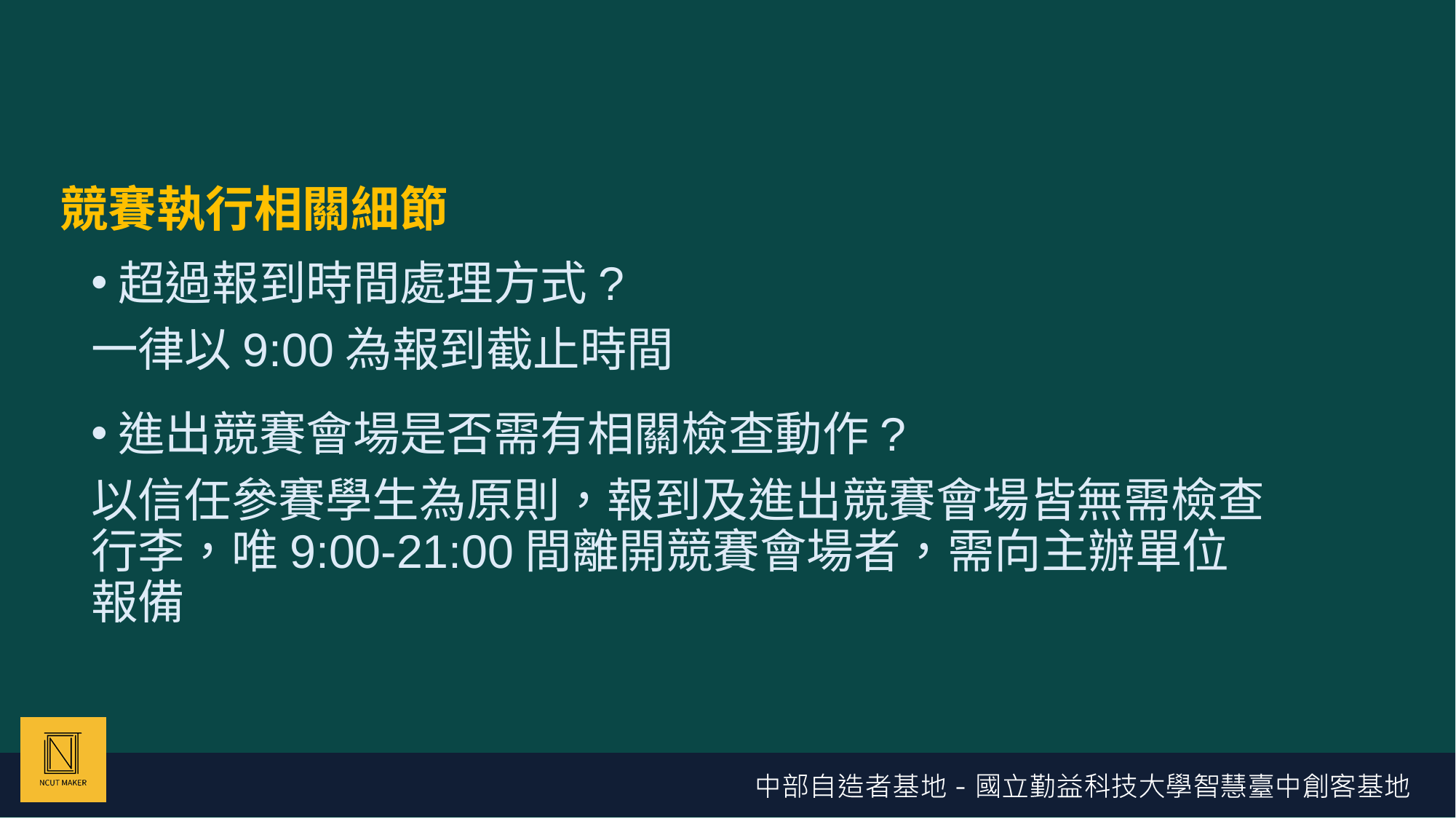

競賽執行相關細節
超過報到時間處理方式?
一律以9:00為報到截止時間
進出競賽會場是否需有相關檢查動作?
以信任參賽學生為原則，報到及進出競賽會場皆無需檢查行李，唯9:00-21:00間離開競賽會場者，需向主辦單位報備